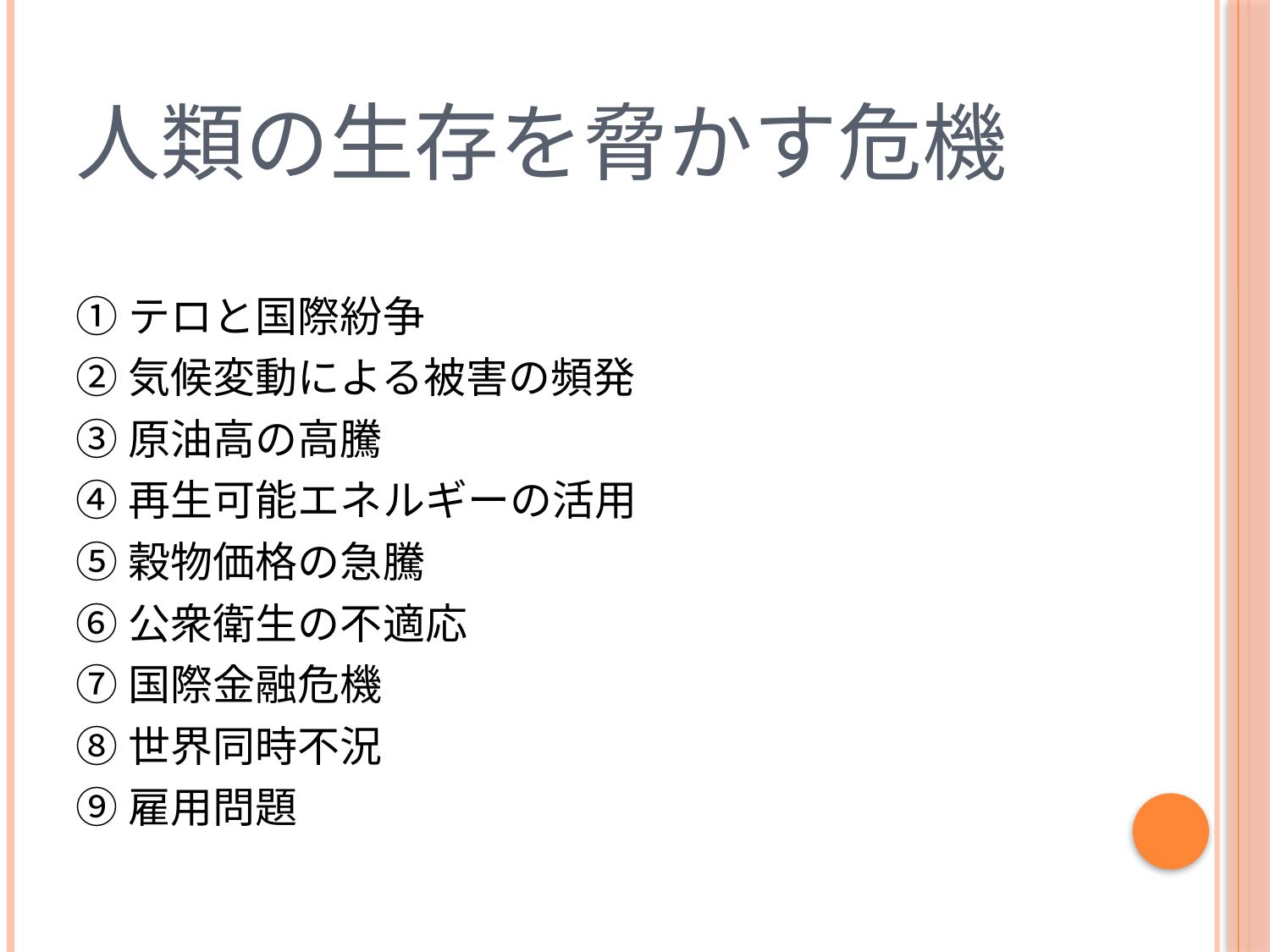

# 人類の生存を脅かす危機

①テロと国際紛争
②気候変動による被害の頻発
③原油高の高騰
④再生可能エネルギーの活用
⑤穀物価格の急騰
⑥公衆衛生の不適応
⑦国際金融危機
⑧世界同時不況
⑨雇用問題